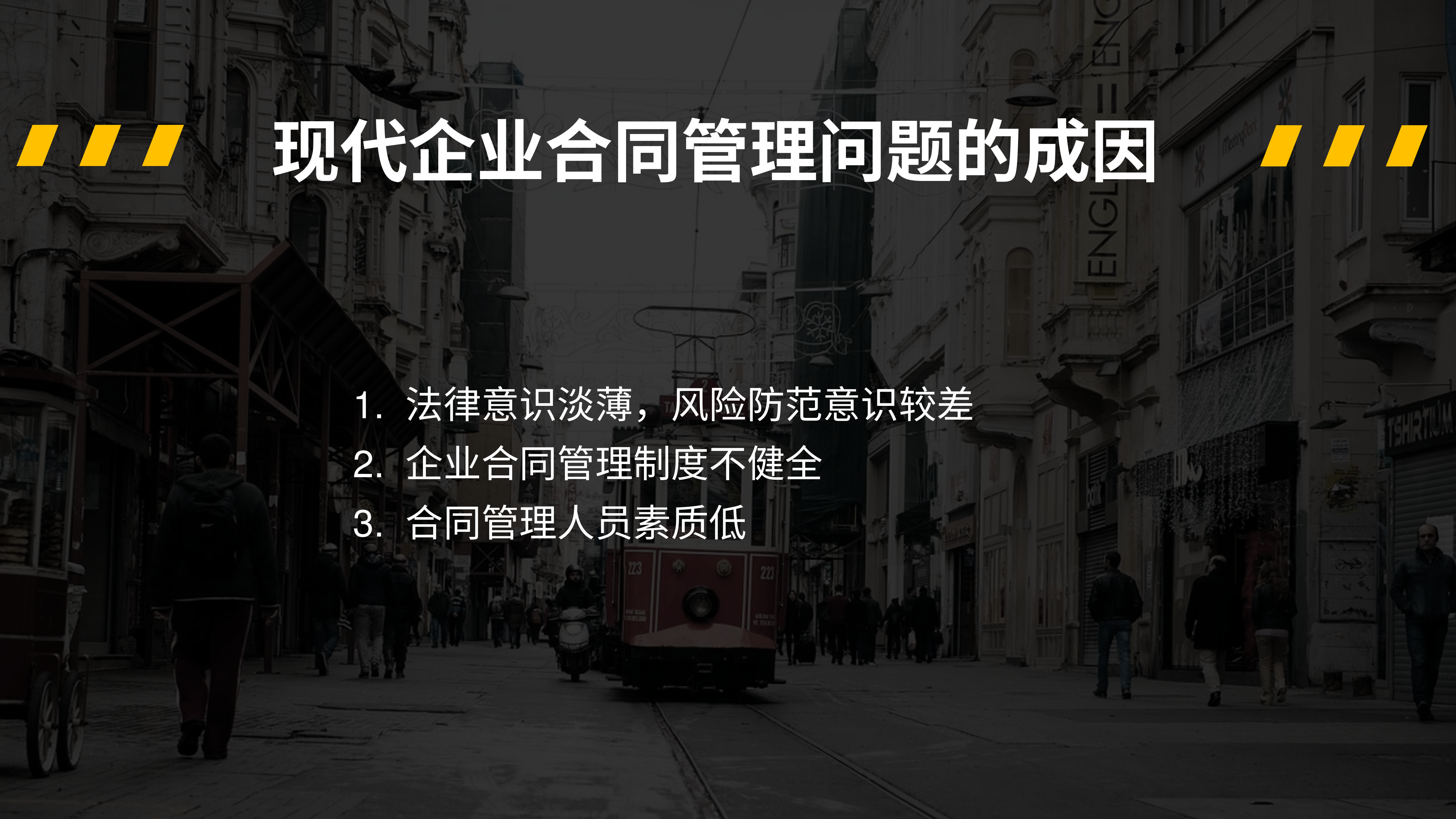

# 现代企业合同管理问题的成因

法律意识淡薄，风险防范意识较差
企业合同管理制度不健全
合同管理人员素质低